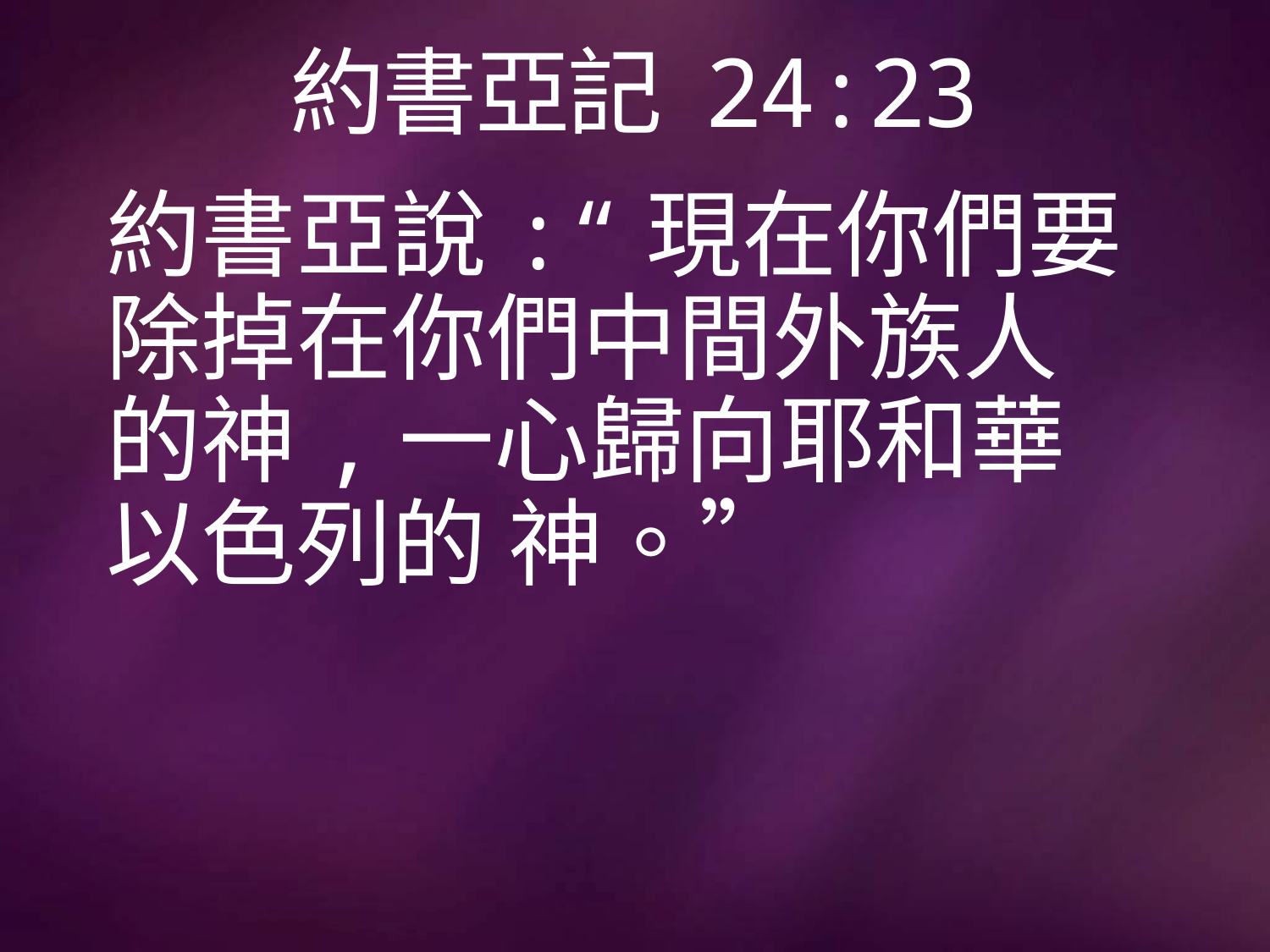

# 約書亞記 24:23
約書亞說:“現在你們要除掉在你們中間外族人的神,一心歸向耶和華以色列的 神。”